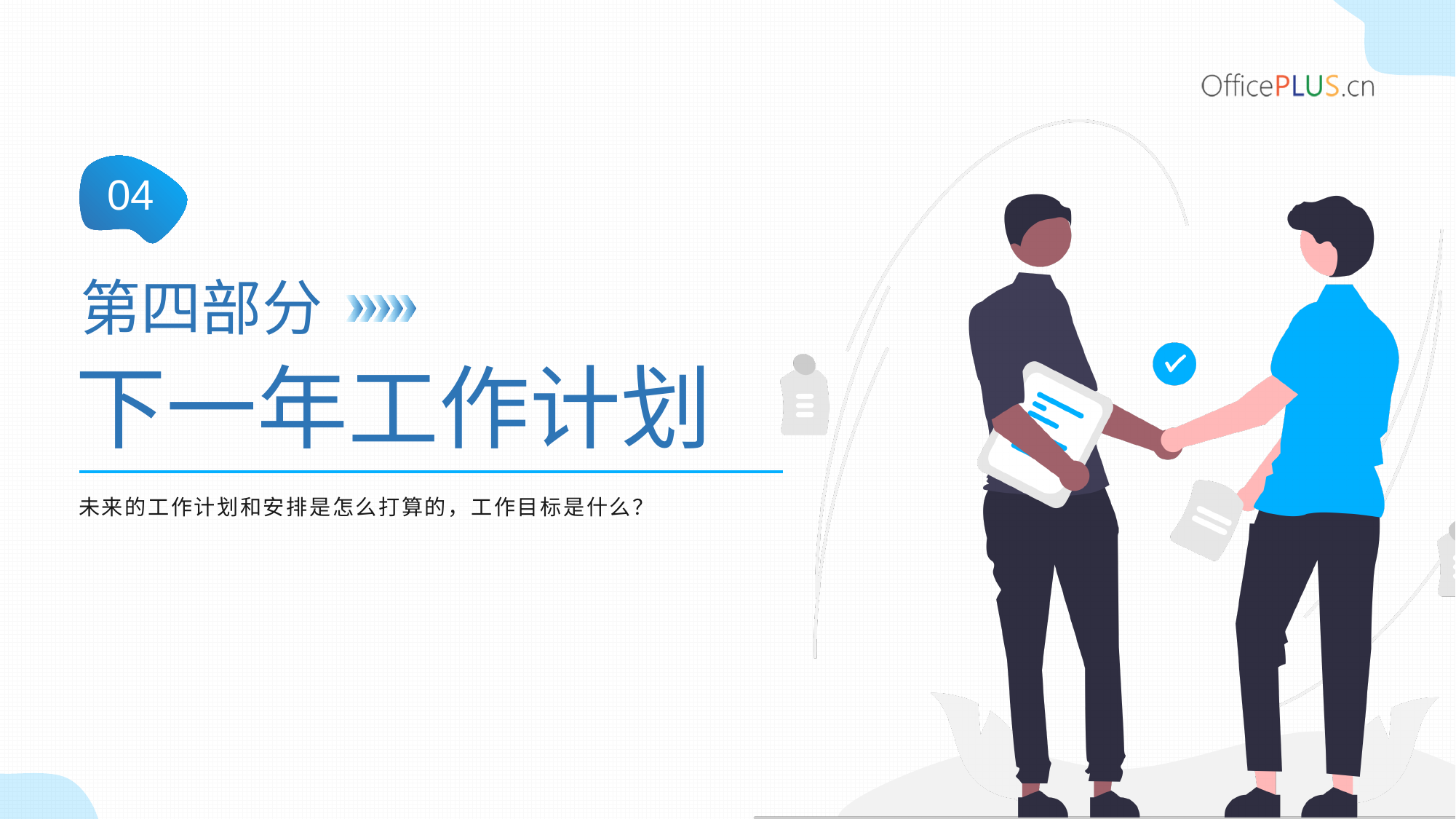

04
第四部分
# 下一年工作计划
未来的工作计划和安排是怎么打算的，工作目标是什么？